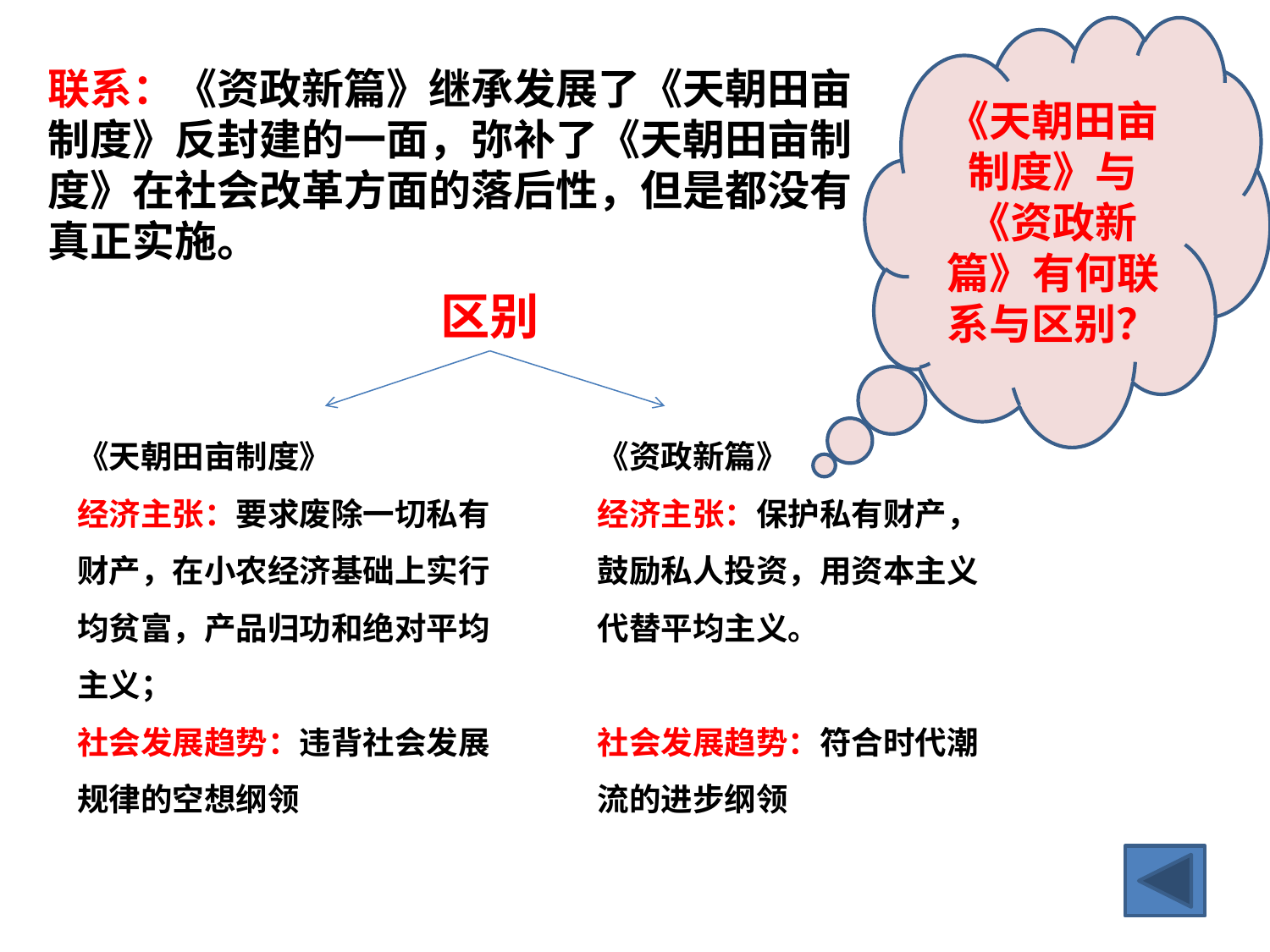

《天朝田亩制度》与《资政新篇》有何联系与区别？
联系：《资政新篇》继承发展了《天朝田亩制度》反封建的一面，弥补了《天朝田亩制度》在社会改革方面的落后性，但是都没有真正实施。
区别
《资政新篇》
经济主张：保护私有财产，鼓励私人投资，用资本主义代替平均主义。

社会发展趋势：符合时代潮流的进步纲领
《天朝田亩制度》
经济主张：要求废除一切私有财产，在小农经济基础上实行均贫富，产品归功和绝对平均主义；
社会发展趋势：违背社会发展规律的空想纲领